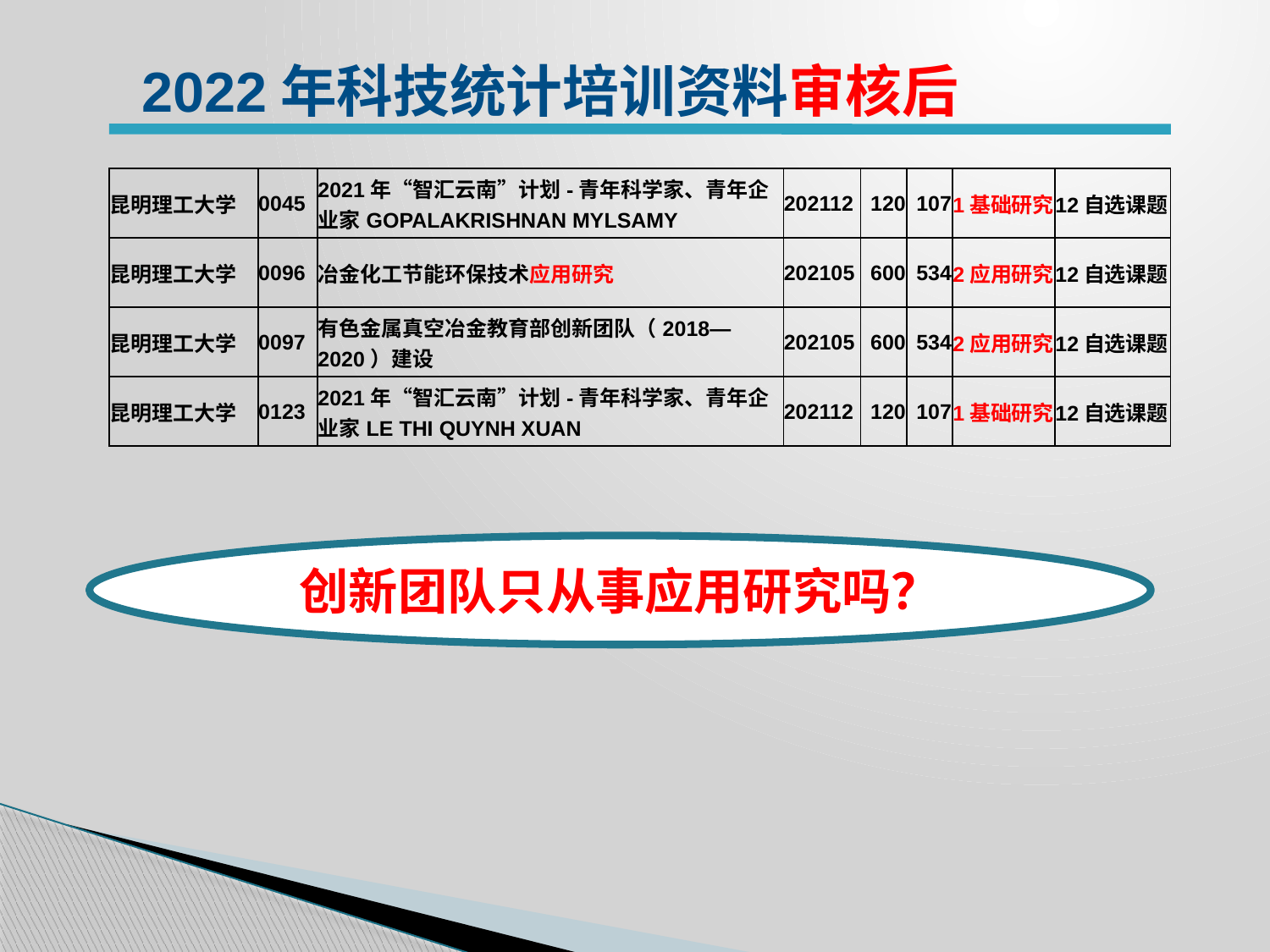

2022年科技统计培训资料审核后
| 昆明理工大学 | 0045 | 2021年“智汇云南”计划-青年科学家、青年企业家GOPALAKRISHNAN MYLSAMY | 202112 | 120 | 107 | 1基础研究 | 12自选课题 |
| --- | --- | --- | --- | --- | --- | --- | --- |
| 昆明理工大学 | 0096 | 冶金化工节能环保技术应用研究 | 202105 | 600 | 534 | 2应用研究 | 12自选课题 |
| 昆明理工大学 | 0097 | 有色金属真空冶金教育部创新团队（2018—2020）建设 | 202105 | 600 | 534 | 2应用研究 | 12自选课题 |
| 昆明理工大学 | 0123 | 2021年“智汇云南”计划-青年科学家、青年企业家LE THI QUYNH XUAN | 202112 | 120 | 107 | 1基础研究 | 12自选课题 |
创新团队只从事应用研究吗？